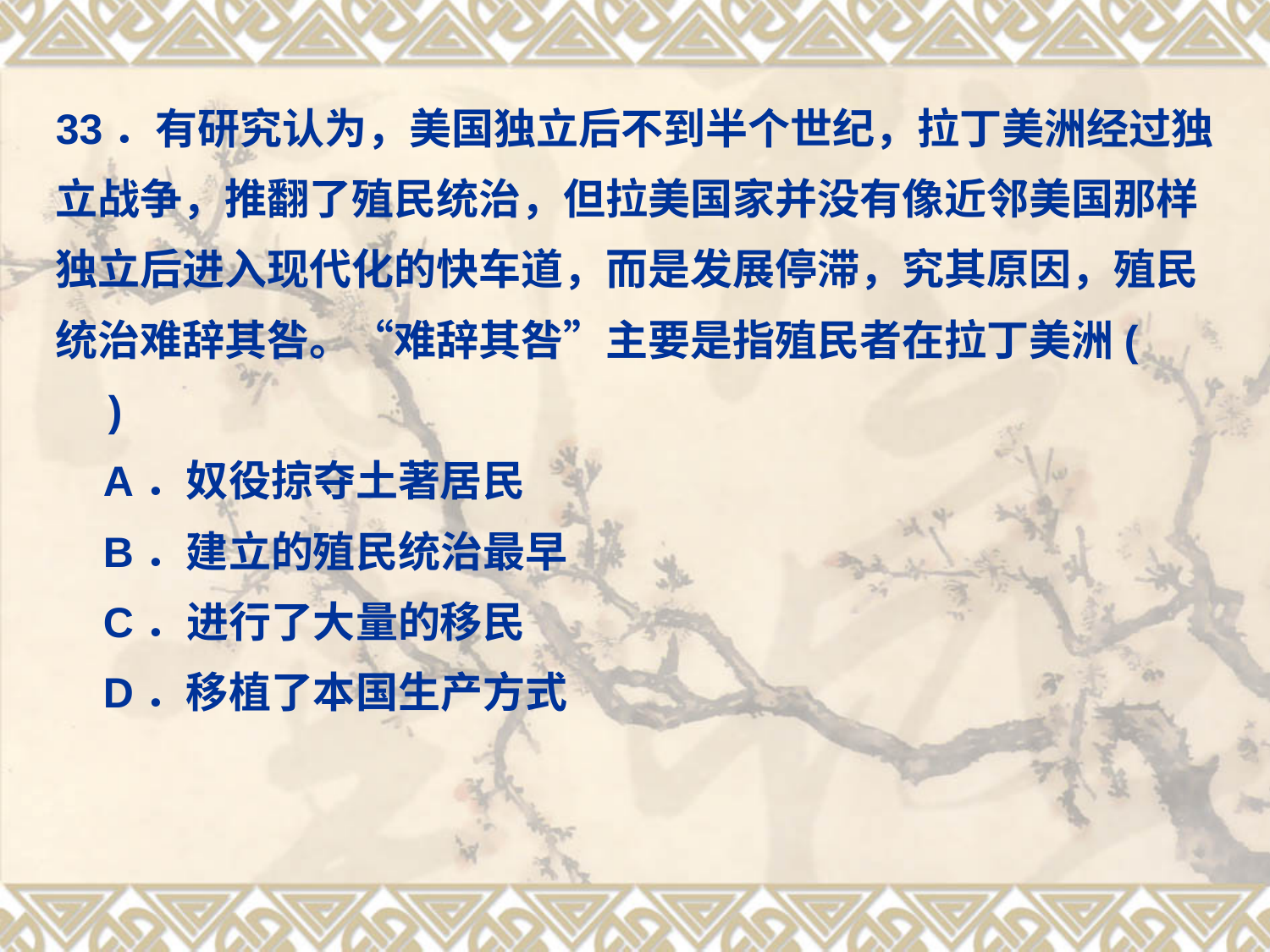

33．有研究认为，美国独立后不到半个世纪，拉丁美洲经过独立战争，推翻了殖民统治，但拉美国家并没有像近邻美国那样独立后进入现代化的快车道，而是发展停滞，究其原因，殖民统治难辞其咎。“难辞其咎”主要是指殖民者在拉丁美洲(　　)
    A．奴役掠夺土著居民
    B．建立的殖民统治最早
    C．进行了大量的移民
    D．移植了本国生产方式